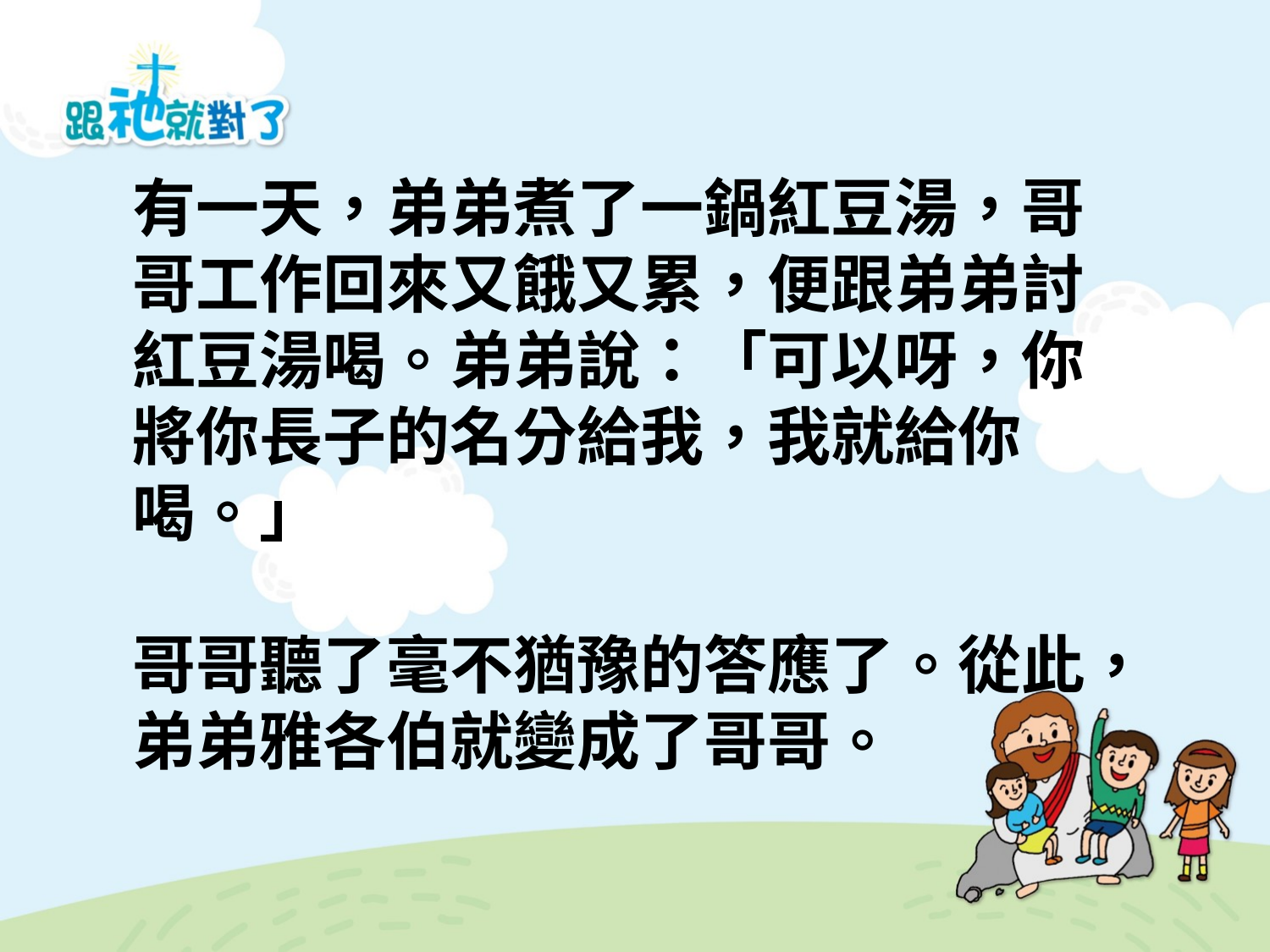

有一天，弟弟煮了一鍋紅豆湯，哥哥工作回來又餓又累，便跟弟弟討紅豆湯喝。弟弟說：「可以呀，你將你長子的名分給我，我就給你喝。」

哥哥聽了毫不猶豫的答應了。從此，弟弟雅各伯就變成了哥哥。